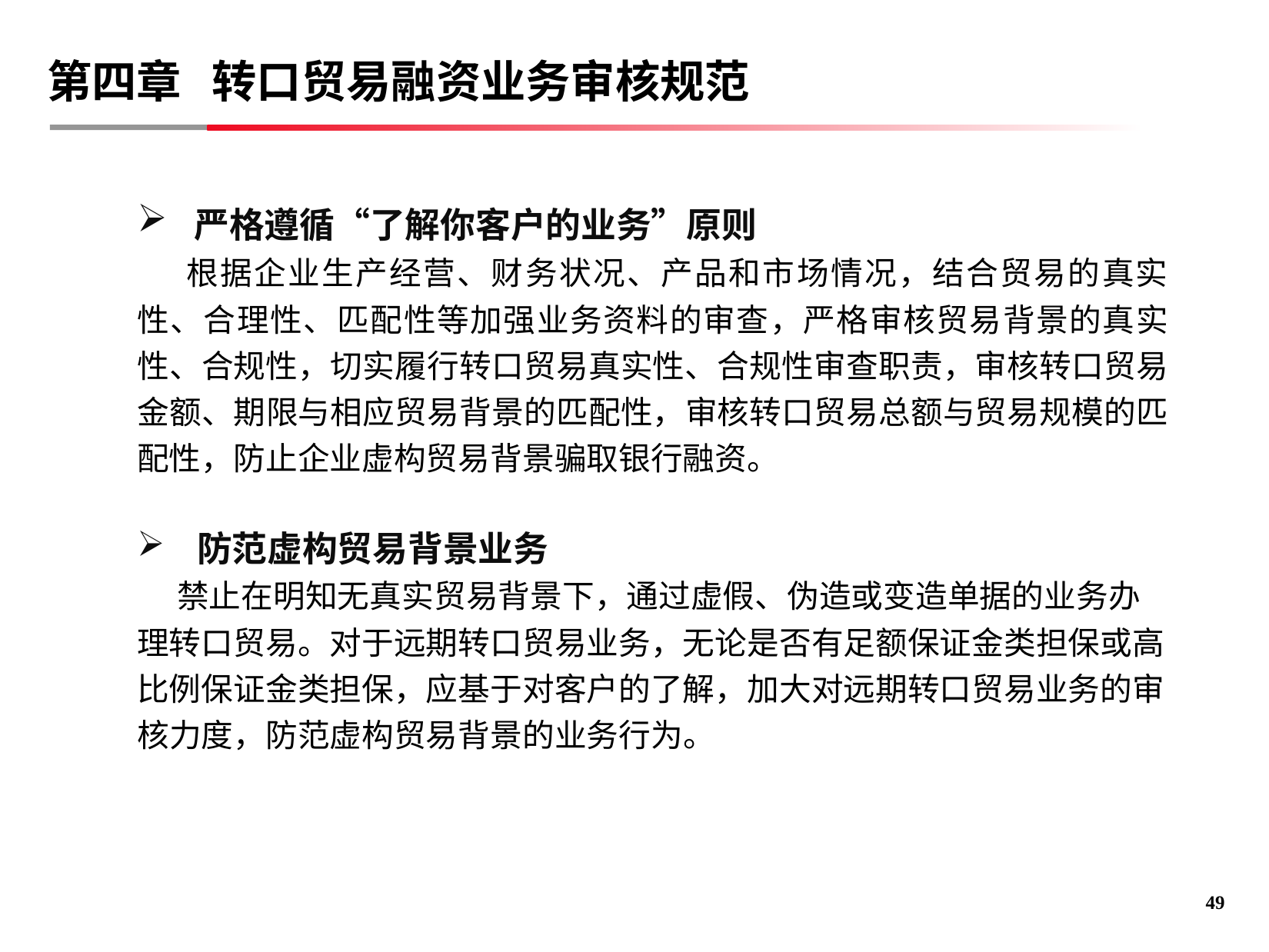

第四章   转口贸易融资业务审核规范
  严格遵循“了解你客户的业务”原则
    根据企业生产经营、财务状况、产品和市场情况，结合贸易的真实性、合理性、匹配性等加强业务资料的审查，严格审核贸易背景的真实性、合规性，切实履行转口贸易真实性、合规性审查职责，审核转口贸易金额、期限与相应贸易背景的匹配性，审核转口贸易总额与贸易规模的匹配性，防止企业虚构贸易背景骗取银行融资。

 防范虚构贸易背景业务
    禁止在明知无真实贸易背景下，通过虚假、伪造或变造单据的业务办理转口贸易。对于远期转口贸易业务，无论是否有足额保证金类担保或高比例保证金类担保，应基于对客户的了解，加大对远期转口贸易业务的审核力度，防范虚构贸易背景的业务行为。
49